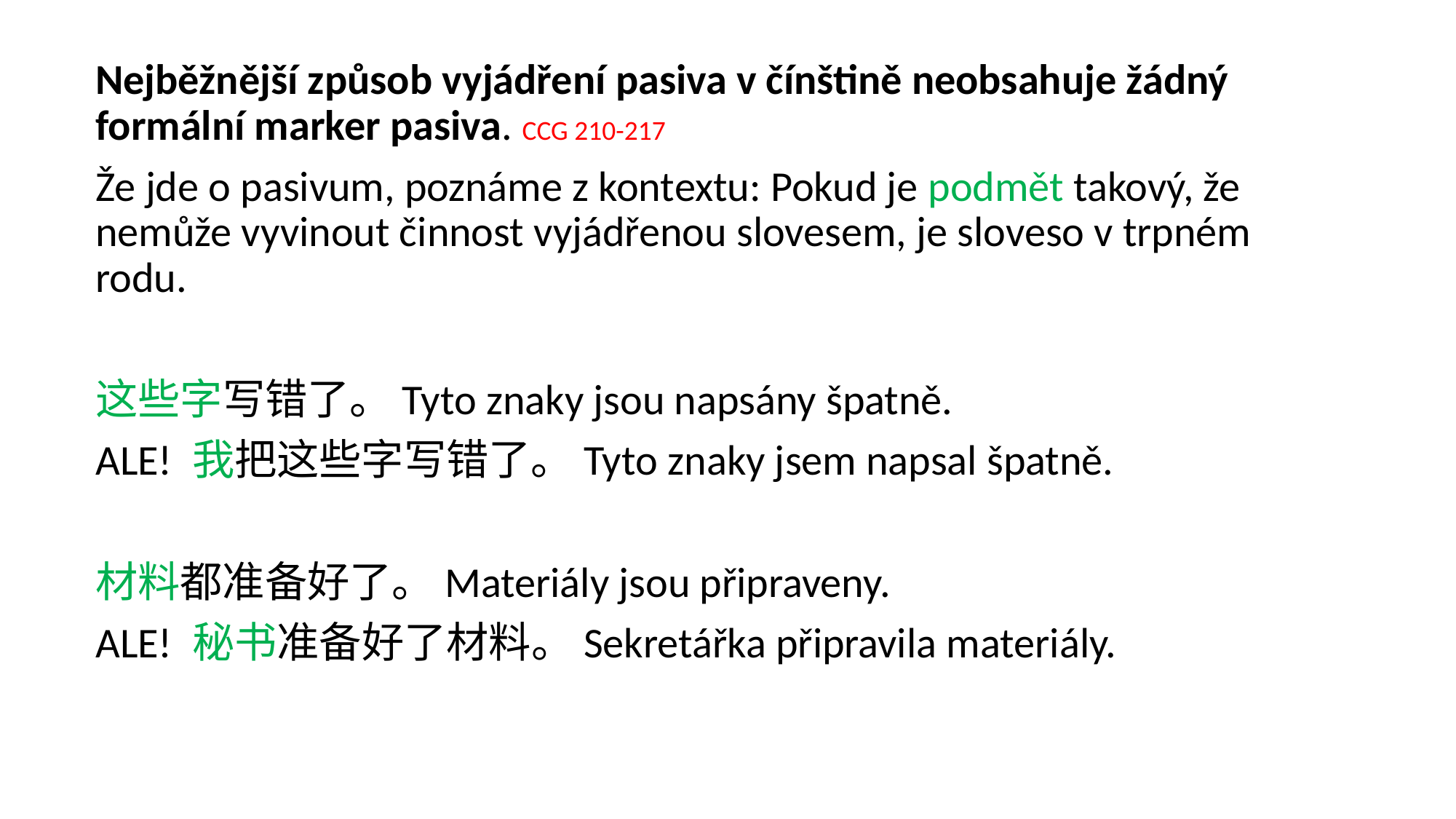

Nejběžnější způsob vyjádření pasiva v čínštině neobsahuje žádný formální marker pasiva. CCG 210-217
Že jde o pasivum, poznáme z kontextu: Pokud je podmět takový, že nemůže vyvinout činnost vyjádřenou slovesem, je sloveso v trpném rodu.

这些字写错了。Tyto znaky jsou napsány špatně.
ALE! 我把这些字写错了。Tyto znaky jsem napsal špatně.

材料都准备好了。Materiály jsou připraveny.
ALE! 秘书准备好了材料。Sekretářka připravila materiály.